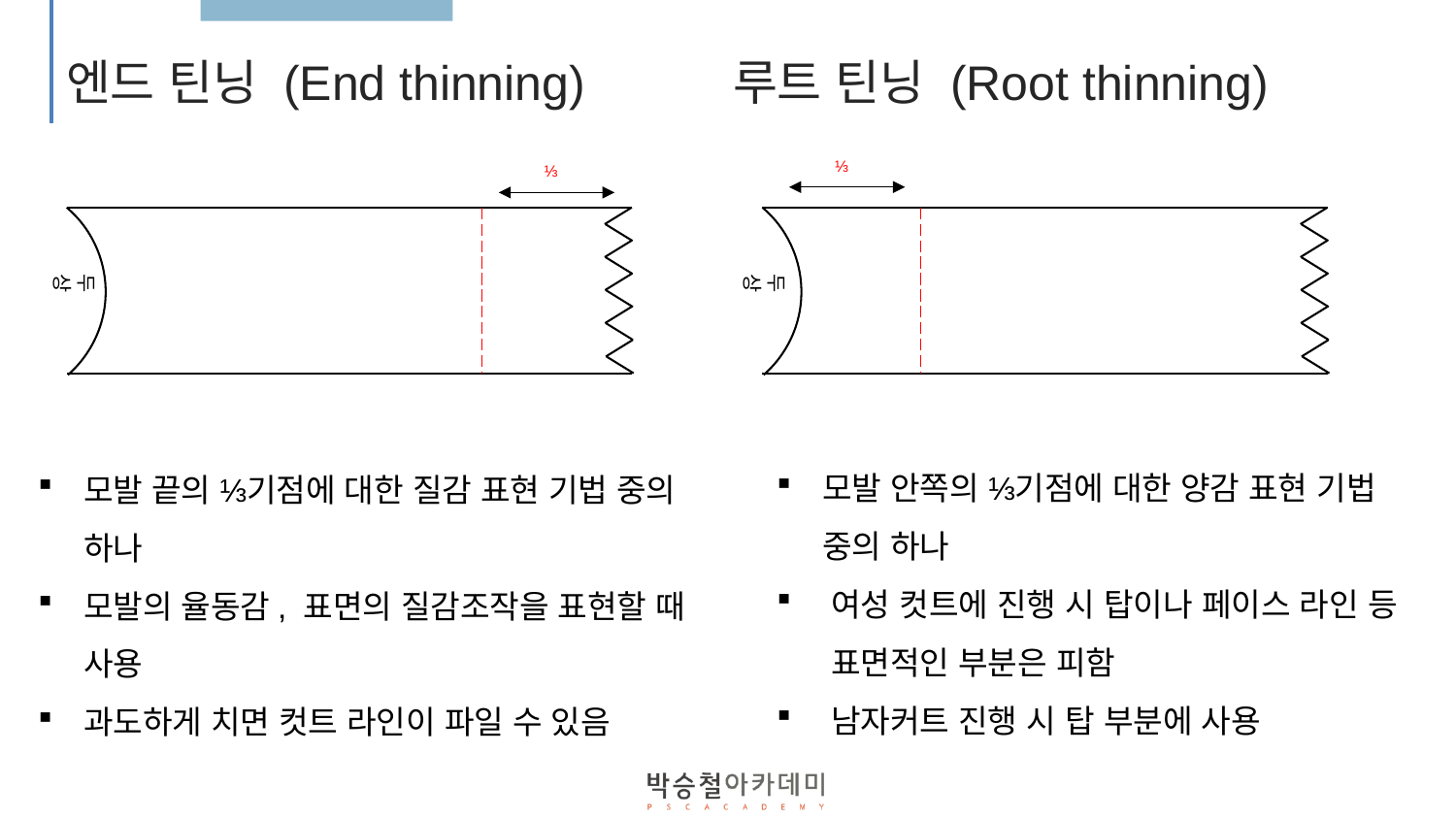

# 엔드 틴닝 (End thinning)          루트 틴닝 (Root thinning)
⅓

⅓

두상
두상
모발 안쪽의 ⅓기점에 대한 양감 표현 기법 중의 하나
여성 컷트에 진행 시 탑이나 페이스 라인 등 표면적인 부분은 피함
남자커트 진행 시 탑 부분에 사용
모발 끝의 ⅓기점에 대한 질감 표현 기법 중의 하나
모발의 율동감, 표면의 질감조작을 표현할 때 사용
과도하게 치면 컷트 라인이 파일 수 있음